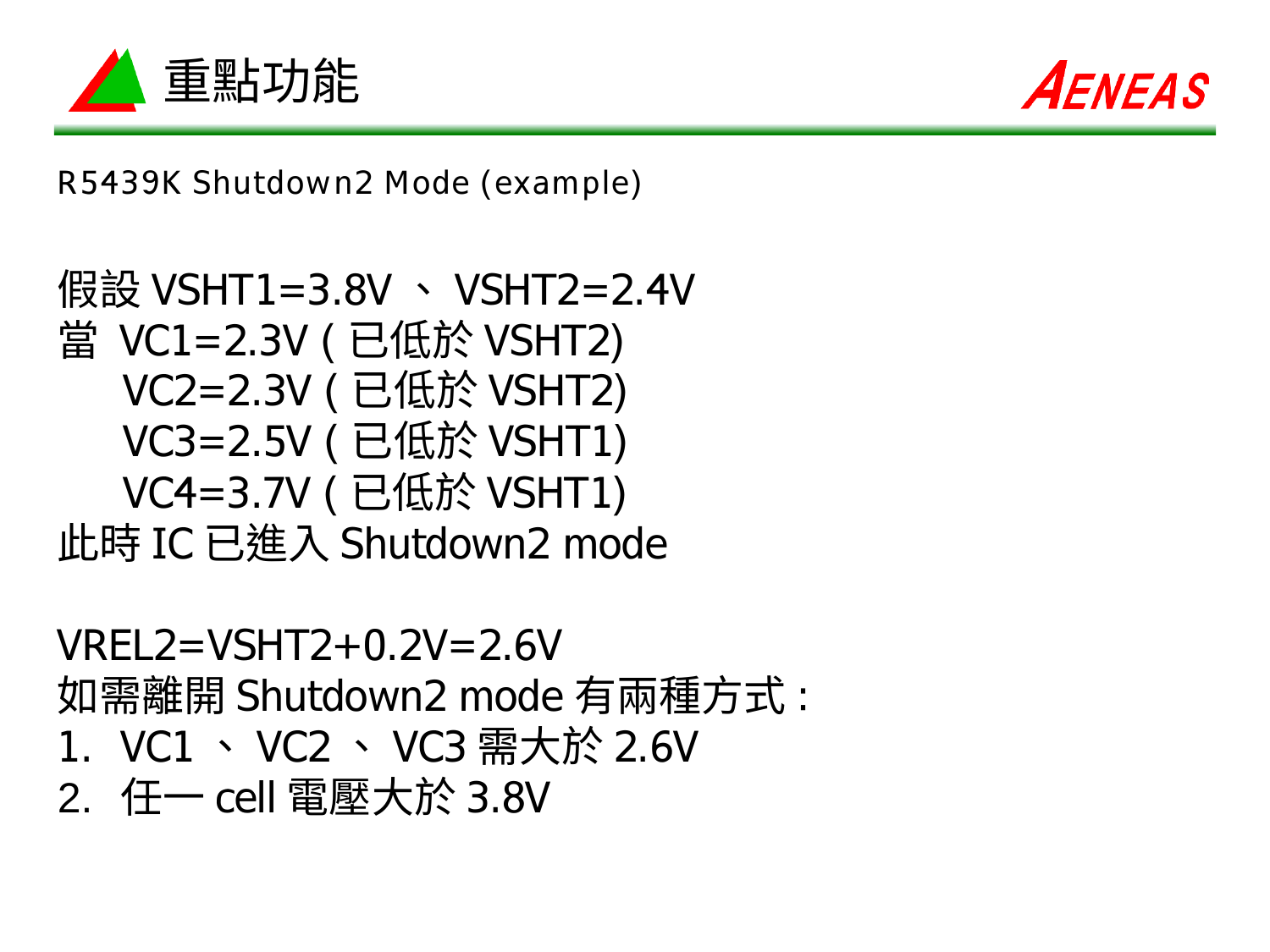

# 重點功能
R5439K Shutdown2 Mode (example)

假設VSHT1=3.8V、VSHT2=2.4V
當 VC1=2.3V (已低於VSHT2)
     VC2=2.3V (已低於VSHT2)
     VC3=2.5V (已低於VSHT1)
     VC4=3.7V (已低於VSHT1)
此時IC已進入Shutdown2 mode

VREL2=VSHT2+0.2V=2.6V
如需離開Shutdown2 mode有兩種方式:
VC1、VC2、VC3需大於2.6V
任一cell電壓大於3.8V